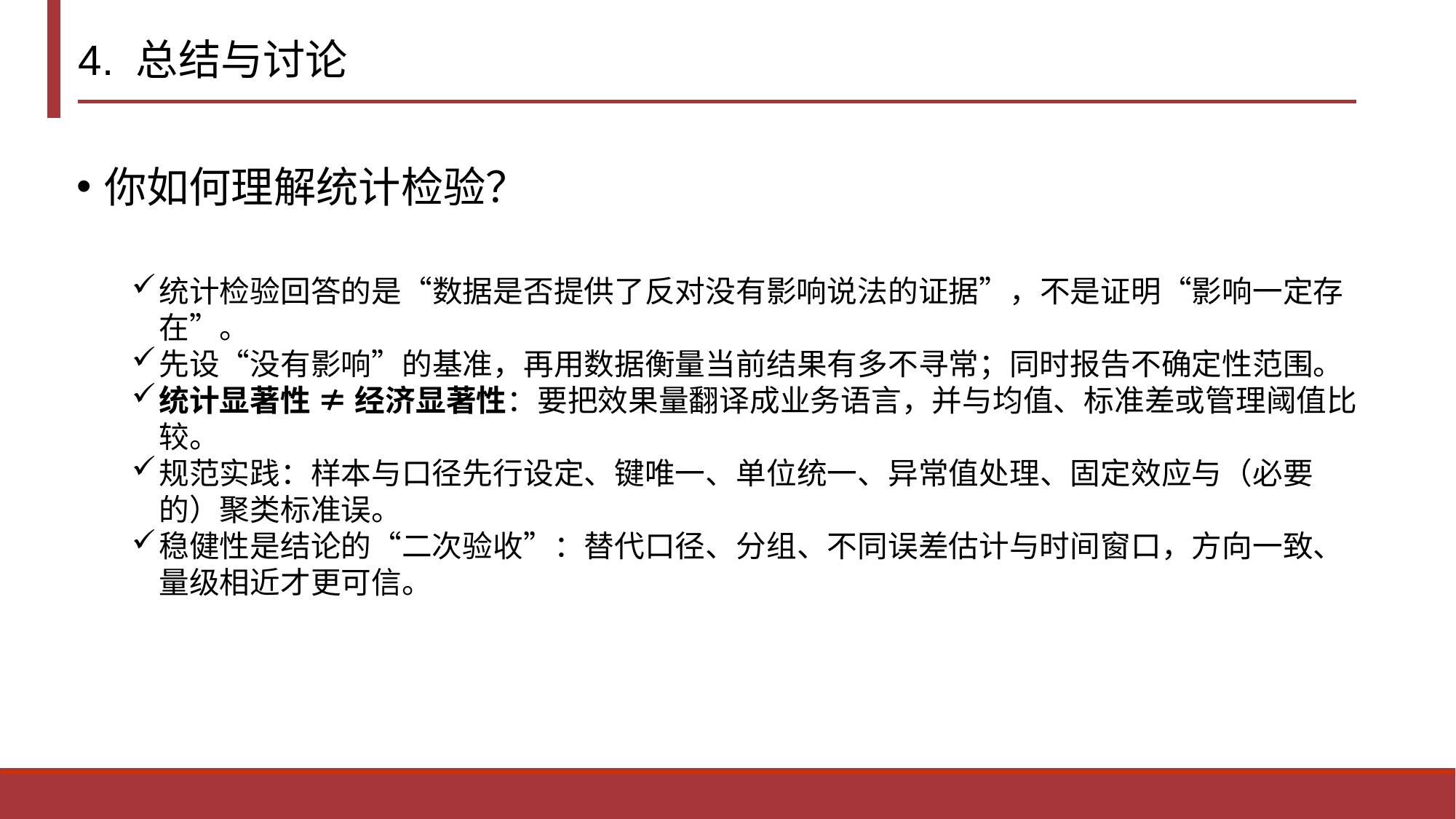

# 4. 总结与讨论
你如何理解统计检验？

统计检验回答的是“数据是否提供了反对没有影响说法的证据”，不是证明“影响一定存在”。
先设“没有影响”的基准，再用数据衡量当前结果有多不寻常；同时报告不确定性范围。
统计显著性 ≠ 经济显著性：要把效果量翻译成业务语言，并与均值、标准差或管理阈值比较。
规范实践：样本与口径先行设定、键唯一、单位统一、异常值处理、固定效应与（必要的）聚类标准误。
稳健性是结论的“二次验收”：替代口径、分组、不同误差估计与时间窗口，方向一致、量级相近才更可信。